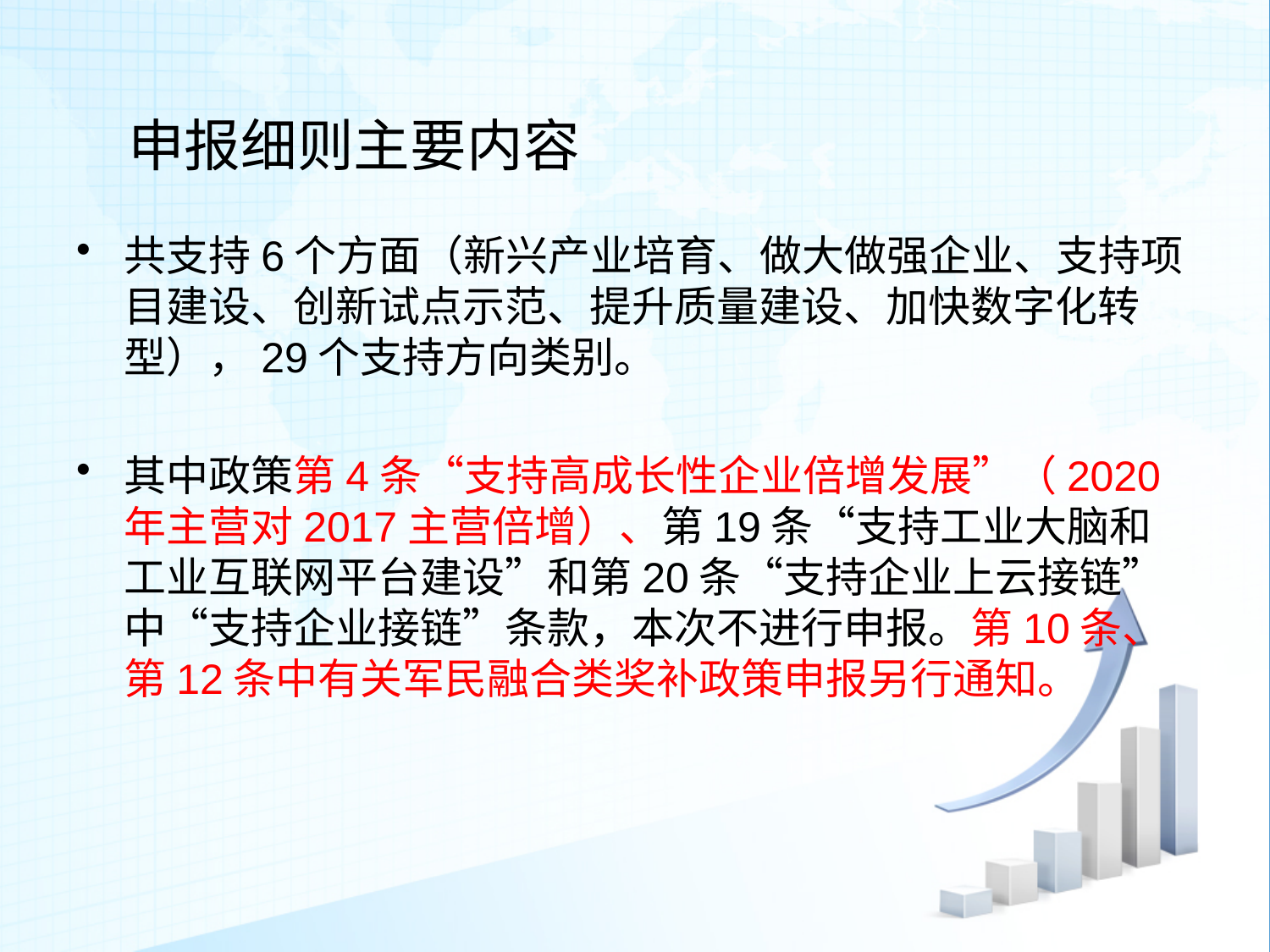

# 申报细则主要内容

共支持6个方面（新兴产业培育、做大做强企业、支持项目建设、创新试点示范、提升质量建设、加快数字化转型），29个支持方向类别。

其中政策第4条“支持高成长性企业倍增发展”（2020年主营对2017主营倍增）、第19条“支持工业大脑和工业互联网平台建设”和第20条“支持企业上云接链”中“支持企业接链”条款，本次不进行申报。第10条、第12条中有关军民融合类奖补政策申报另行通知。